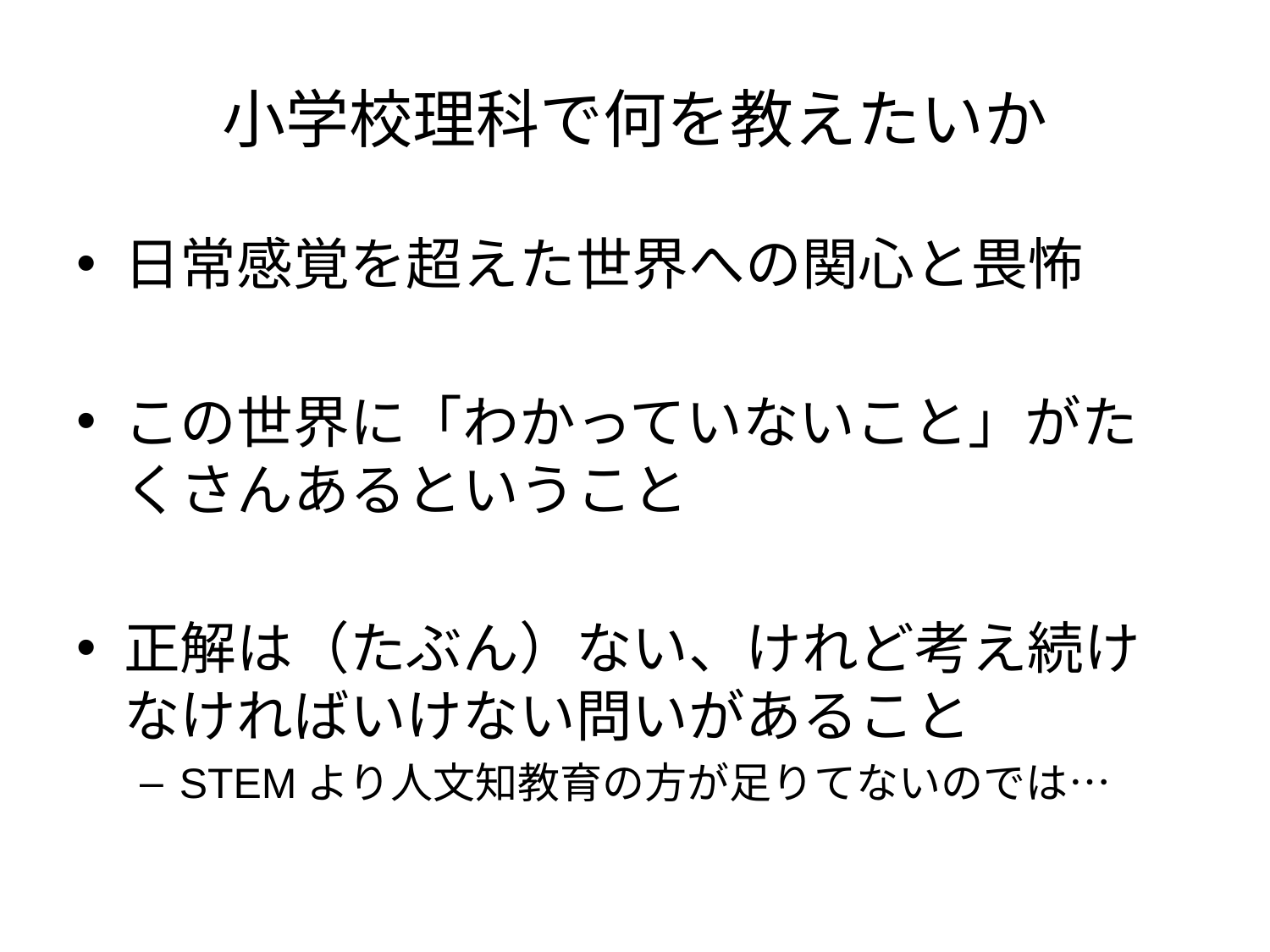

# 小学校理科で何を教えたいか
日常感覚を超えた世界への関心と畏怖

この世界に「わかっていないこと」がたくさんあるということ

正解は（たぶん）ない、けれど考え続けなければいけない問いがあること
STEMより人文知教育の方が足りてないのでは…